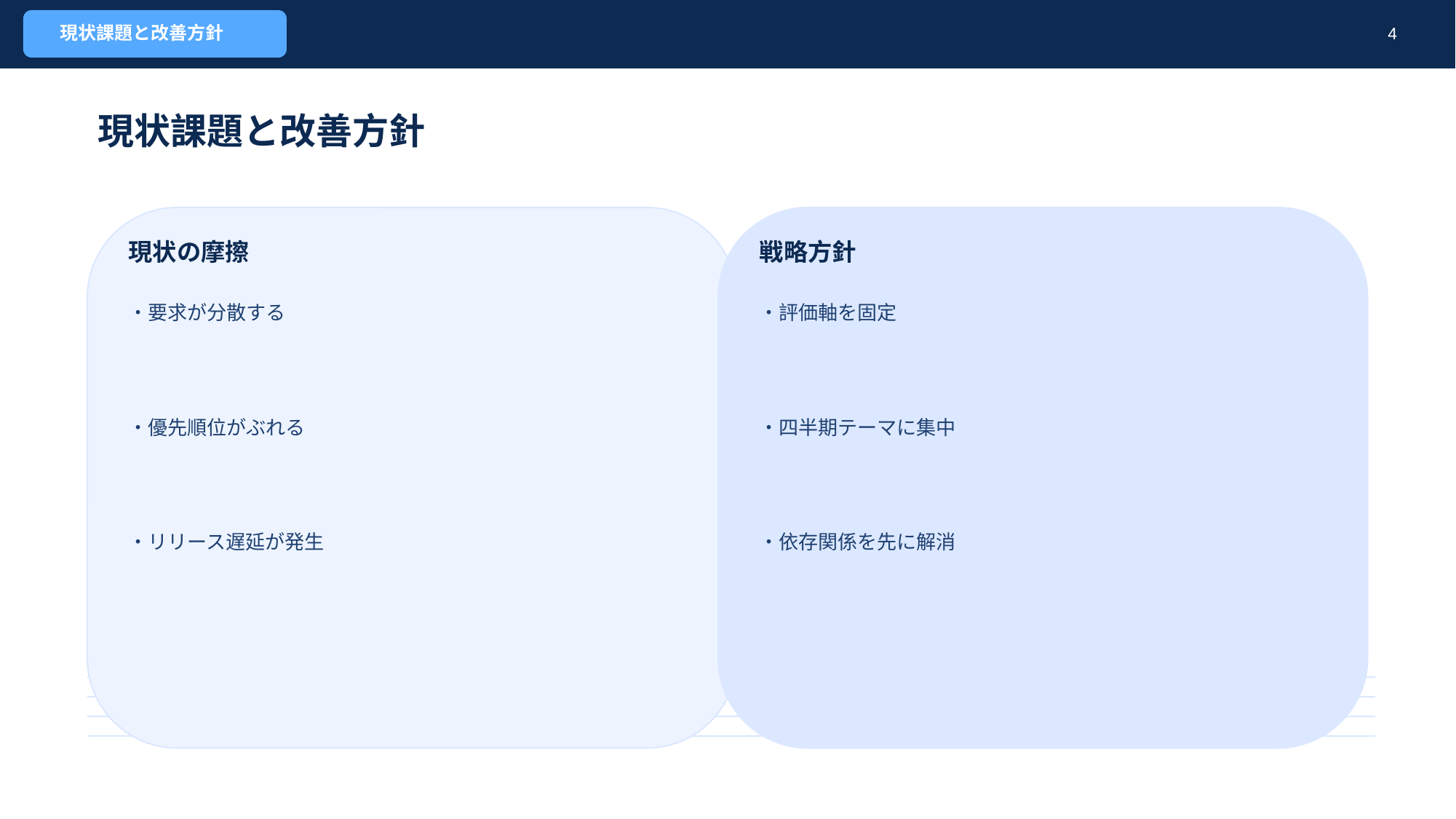

現状課題と改善方針
4
現状課題と改善方針

現状の摩擦
戦略方針
・要求が分散する
・評価軸を固定
・優先順位がぶれる
・四半期テーマに集中
・リリース遅延が発生
・依存関係を先に解消